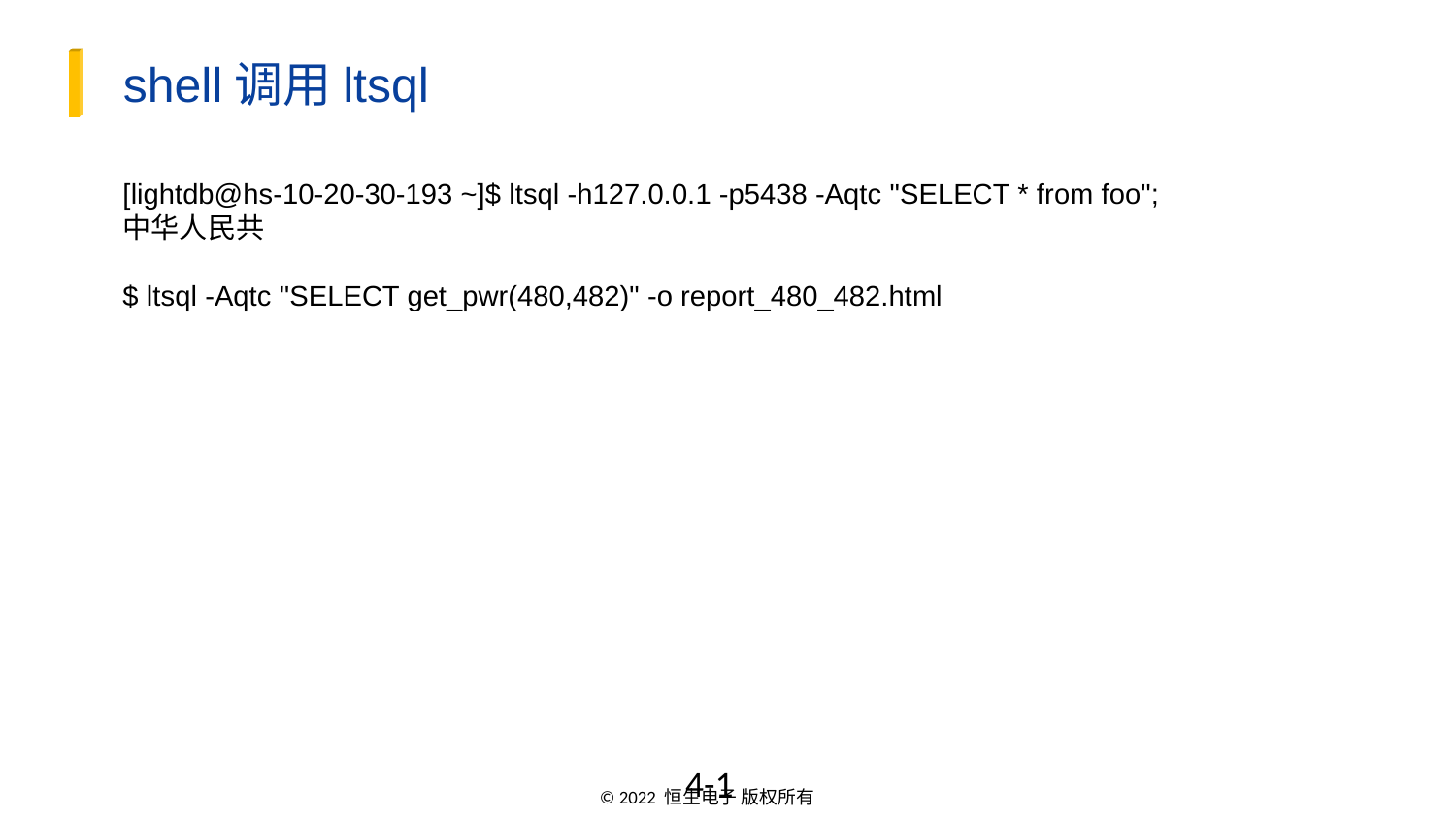

shell调用ltsql
[lightdb@hs-10-20-30-193 ~]$ ltsql -h127.0.0.1 -p5438 -Aqtc "SELECT * from foo";
中华人民共

$ ltsql -Aqtc "SELECT get_pwr(480,482)" -o report_480_482.html

4-1